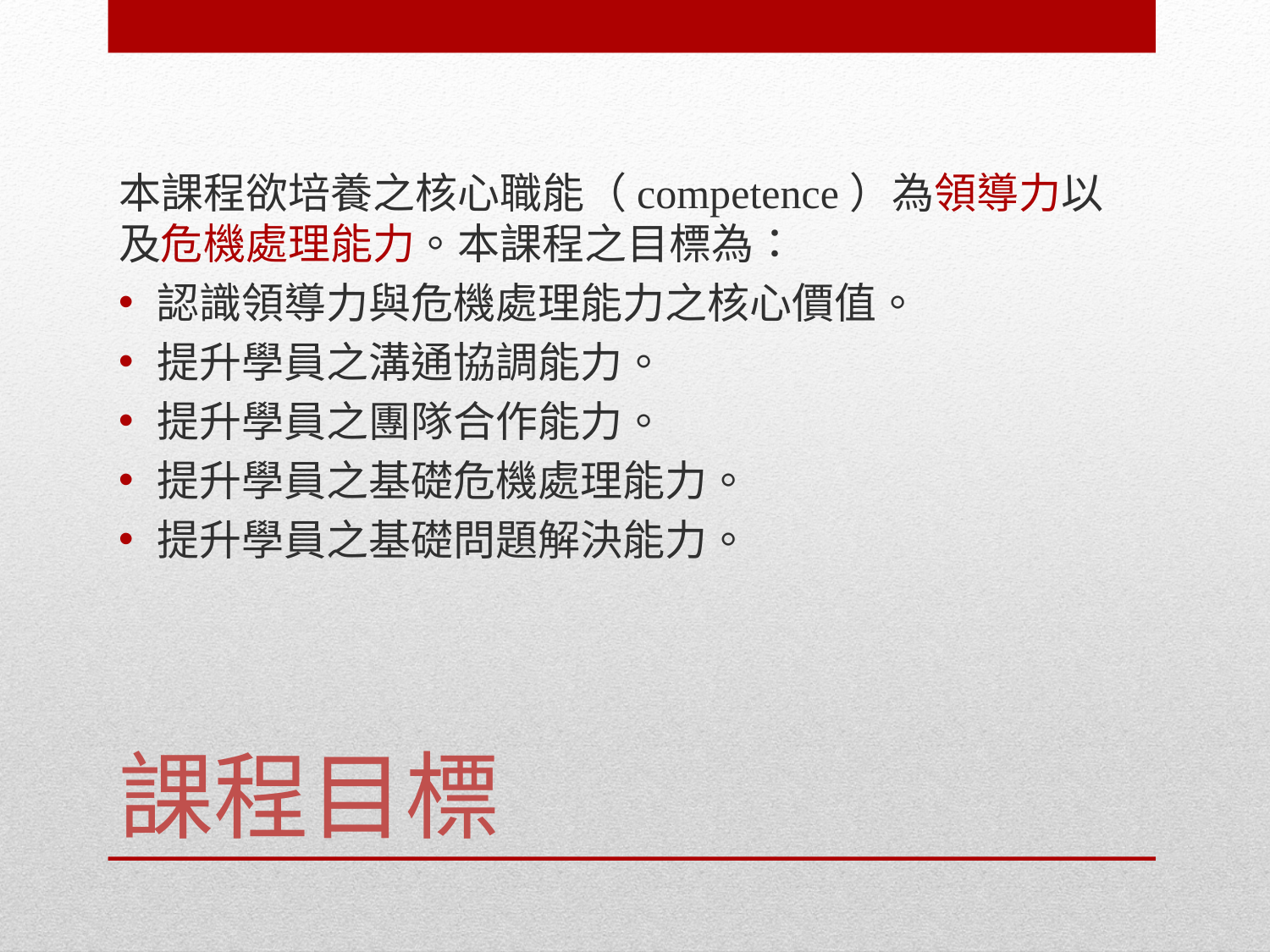

本課程欲培養之核心職能（competence）為領導力以及危機處理能力。本課程之目標為：
認識領導力與危機處理能力之核心價值。
提升學員之溝通協調能力。
提升學員之團隊合作能力。
提升學員之基礎危機處理能力。
提升學員之基礎問題解決能力。
# 課程目標